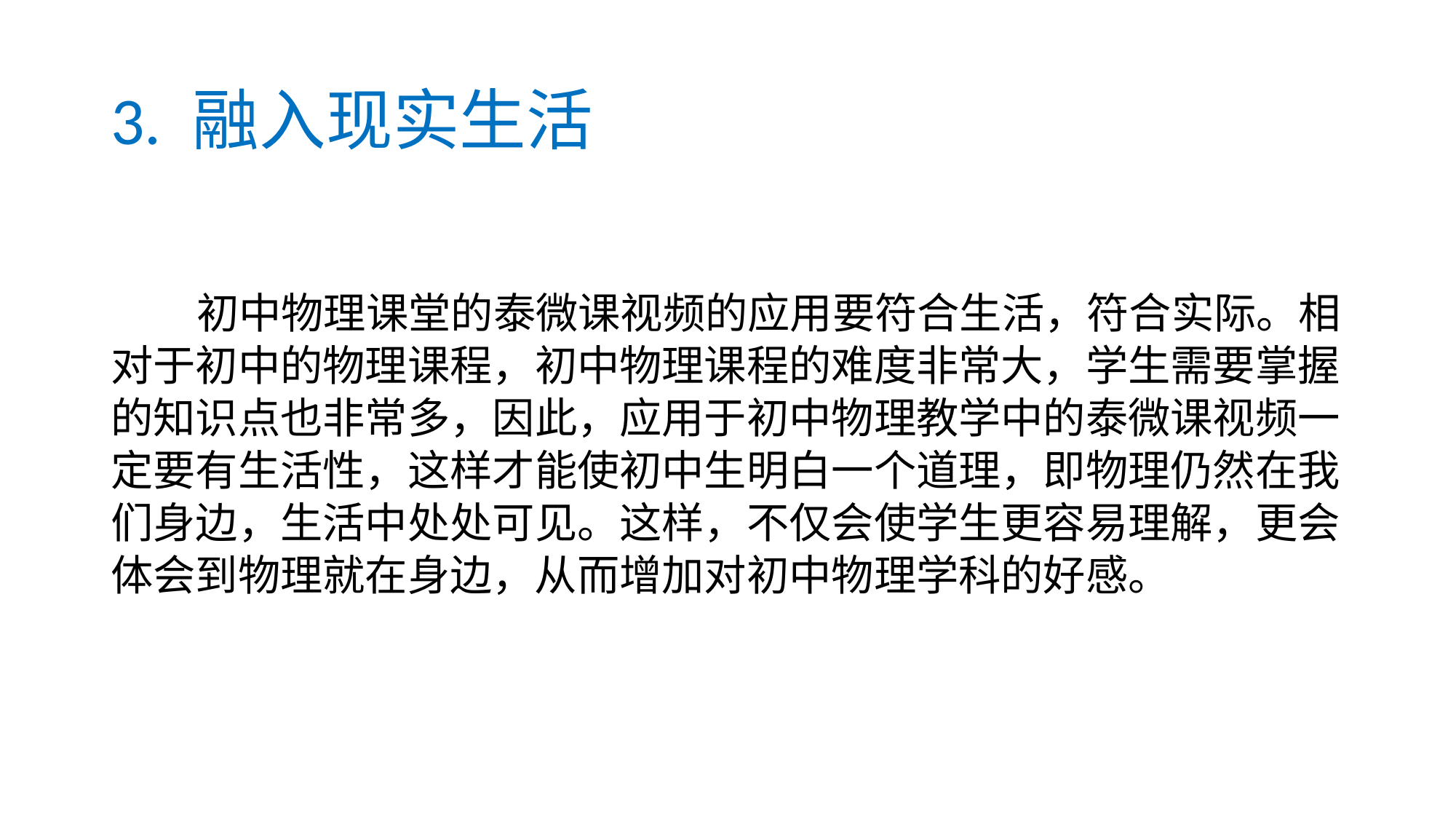

# 3. 融入现实生活

        初中物理课堂的泰微课视频的应用要符合生活，符合实际。相对于初中的物理课程，初中物理课程的难度非常大，学生需要掌握的知识点也非常多，因此，应用于初中物理教学中的泰微课视频一定要有生活性，这样才能使初中生明白一个道理，即物理仍然在我们身边，生活中处处可见。这样，不仅会使学生更容易理解，更会体会到物理就在身边，从而增加对初中物理学科的好感。